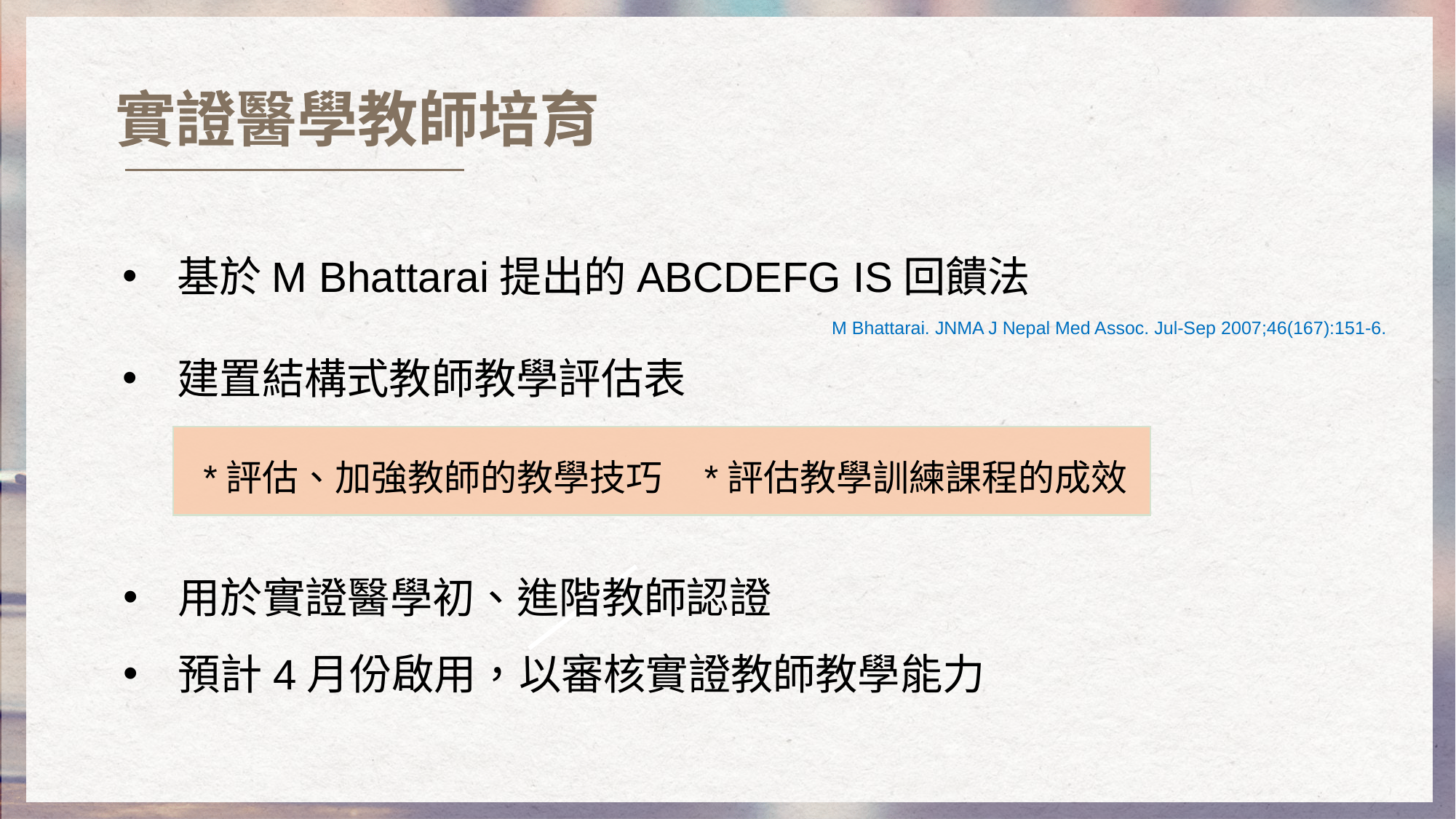

實證醫學教師培育
基於M Bhattarai提出的ABCDEFG IS回饋法

建置結構式教師教學評估表
M Bhattarai. JNMA J Nepal Med Assoc. Jul-Sep 2007;46(167):151-6.

*評估、加強教師的教學技巧    *評估教學訓練課程的成效
用於實證醫學初、進階教師認證
預計4月份啟用，以審核實證教師教學能力